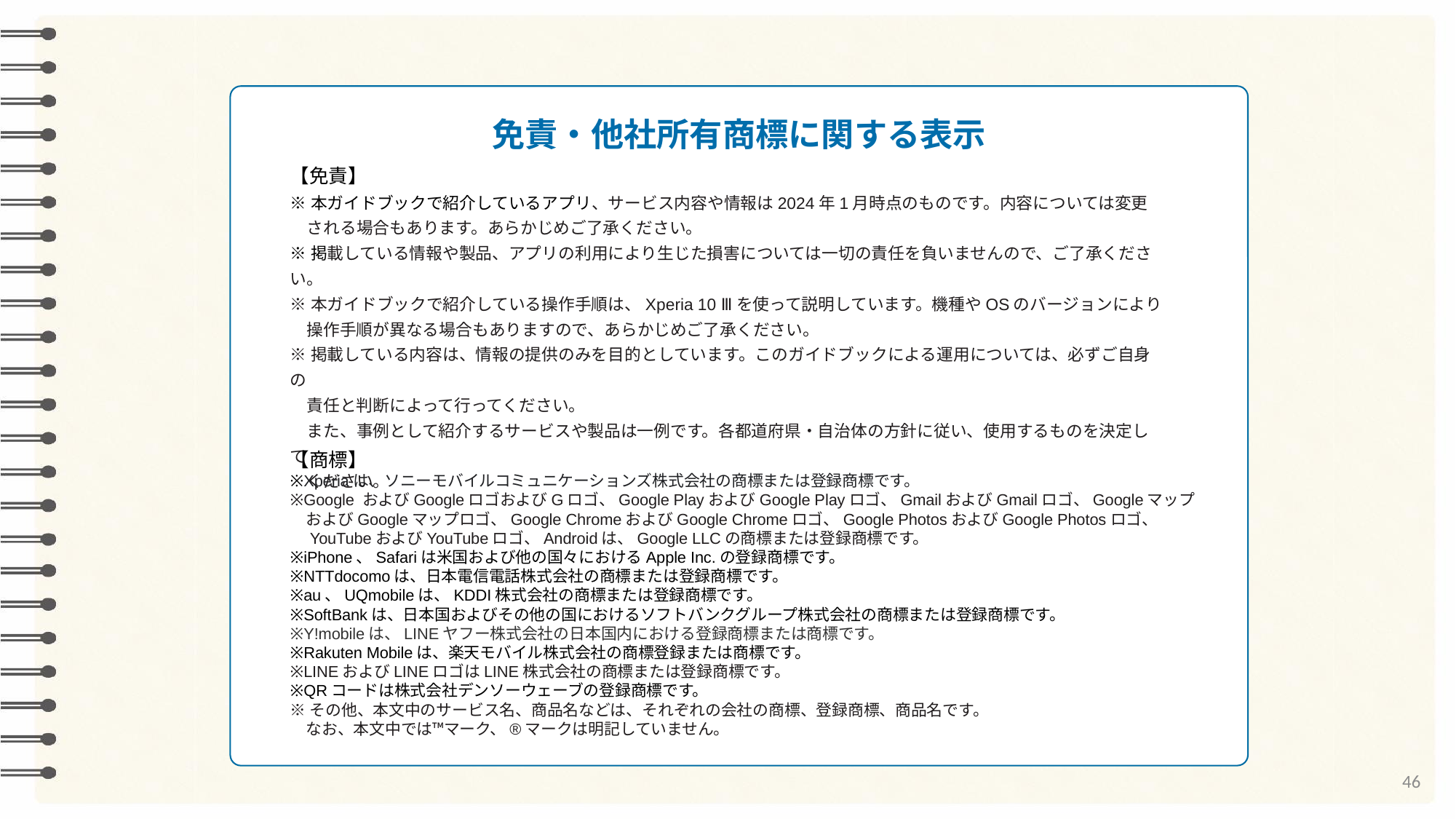

免責・他社所有商標に関する表示
【免責】
※本ガイドブックで紹介しているアプリ、サービス内容や情報は2024年1月時点のものです。内容については変更
　される場合もあります。あらかじめご了承ください。
※掲載している情報や製品、アプリの利用により生じた損害については一切の責任を負いませんので、ご了承ください。
※本ガイドブックで紹介している操作手順は、Xperia 10 Ⅲを使って説明しています。機種やOSのバージョンにより
　操作手順が異なる場合もありますので、あらかじめご了承ください。
※掲載している内容は、情報の提供のみを目的としています。このガイドブックによる運用については、必ずご自身の
　責任と判断によって行ってください。
　また、事例として紹介するサービスや製品は一例です。各都道府県・自治体の方針に従い、使用するものを決定して
　ください。
【商標】
※Xperiaは、ソニーモバイルコミュニケーションズ株式会社の商標または登録商標です。
※Google およびGoogleロゴおよびGロゴ、Google PlayおよびGoogle Playロゴ、GmailおよびGmailロゴ、Googleマップ
　およびGoogleマップロゴ、Google ChromeおよびGoogle Chromeロゴ、Google PhotosおよびGoogle Photosロゴ、
　YouTubeおよびYouTubeロゴ、Androidは、Google LLCの商標または登録商標です。
※iPhone、Safariは米国および他の国々におけるApple Inc.の登録商標です。
※NTTdocomoは、日本電信電話株式会社の商標または登録商標です。
※au、UQmobileは、KDDI株式会社の商標または登録商標です。
※SoftBankは、日本国およびその他の国におけるソフトバンクグループ株式会社の商標または登録商標です。
※Y!mobileは、LINEヤフー株式会社の日本国内における登録商標または商標です。
※Rakuten Mobileは、楽天モバイル株式会社の商標登録または商標です。
※LINEおよびLINEロゴはLINE株式会社の商標または登録商標です。
※QRコードは株式会社デンソーウェーブの登録商標です。
※その他、本文中のサービス名、商品名などは、それぞれの会社の商標、登録商標、商品名です。
　なお、本文中では™マーク、®マークは明記していません。
46